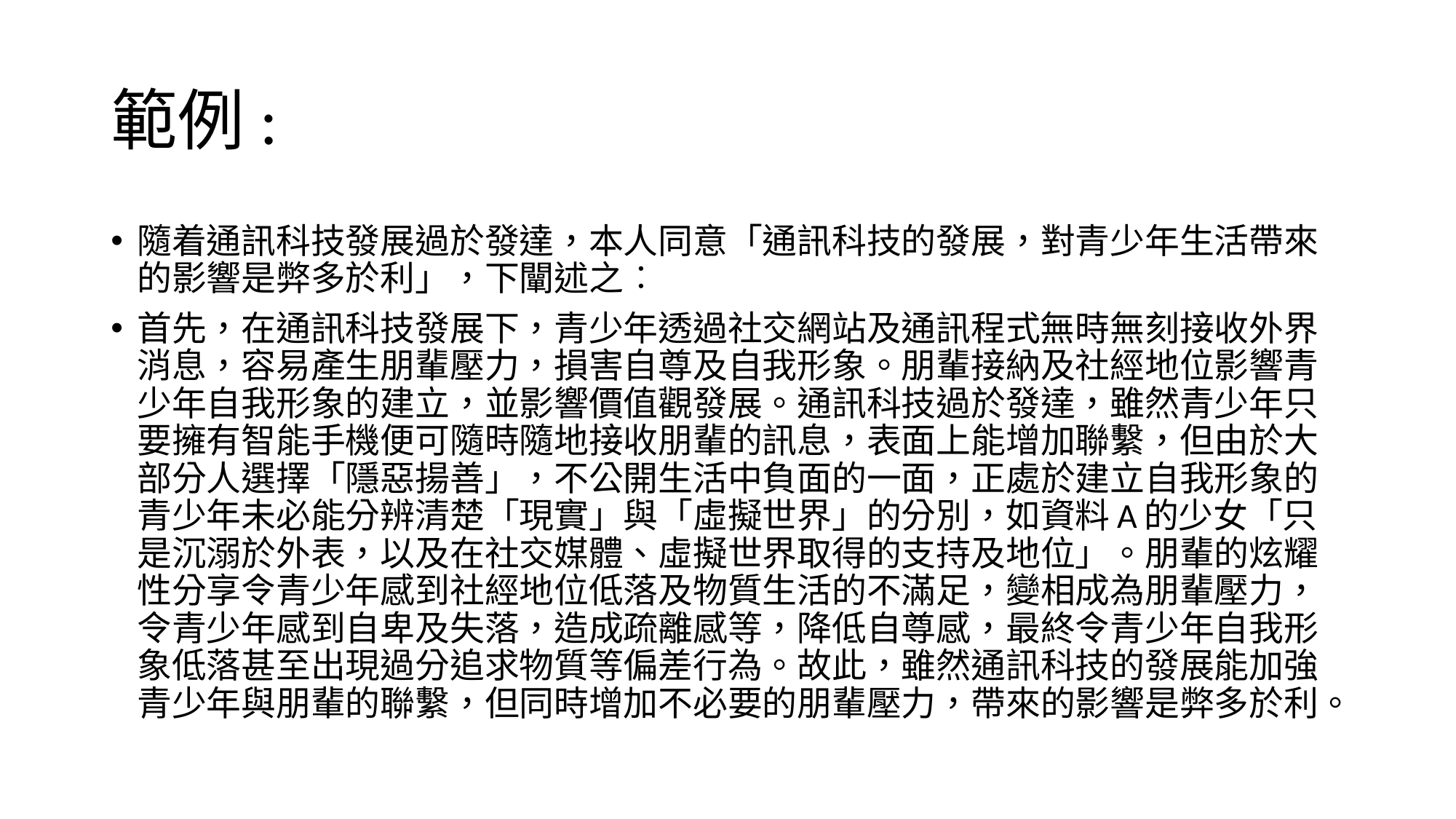

# 範例:
隨着通訊科技發展過於發達，本人同意「通訊科技的發展，對青少年生活帶來的影響是弊多於利」，下闡述之︰
首先，在通訊科技發展下，青少年透過社交網站及通訊程式無時無刻接收外界消息，容易產生朋輩壓力，損害自尊及自我形象。朋輩接納及社經地位影響青少年自我形象的建立，並影響價值觀發展。通訊科技過於發達，雖然青少年只要擁有智能手機便可隨時隨地接收朋輩的訊息，表面上能增加聯繫，但由於大部分人選擇「隱惡揚善」，不公開生活中負面的一面，正處於建立自我形象的青少年未必能分辨清楚「現實」與「虛擬世界」的分別，如資料A的少女「只是沉溺於外表，以及在社交媒體、虛擬世界取得的支持及地位」。朋輩的炫耀性分享令青少年感到社經地位低落及物質生活的不滿足，變相成為朋輩壓力，令青少年感到自卑及失落，造成疏離感等，降低自尊感，最終令青少年自我形象低落甚至出現過分追求物質等偏差行為。故此，雖然通訊科技的發展能加強青少年與朋輩的聯繫，但同時增加不必要的朋輩壓力，帶來的影響是弊多於利。